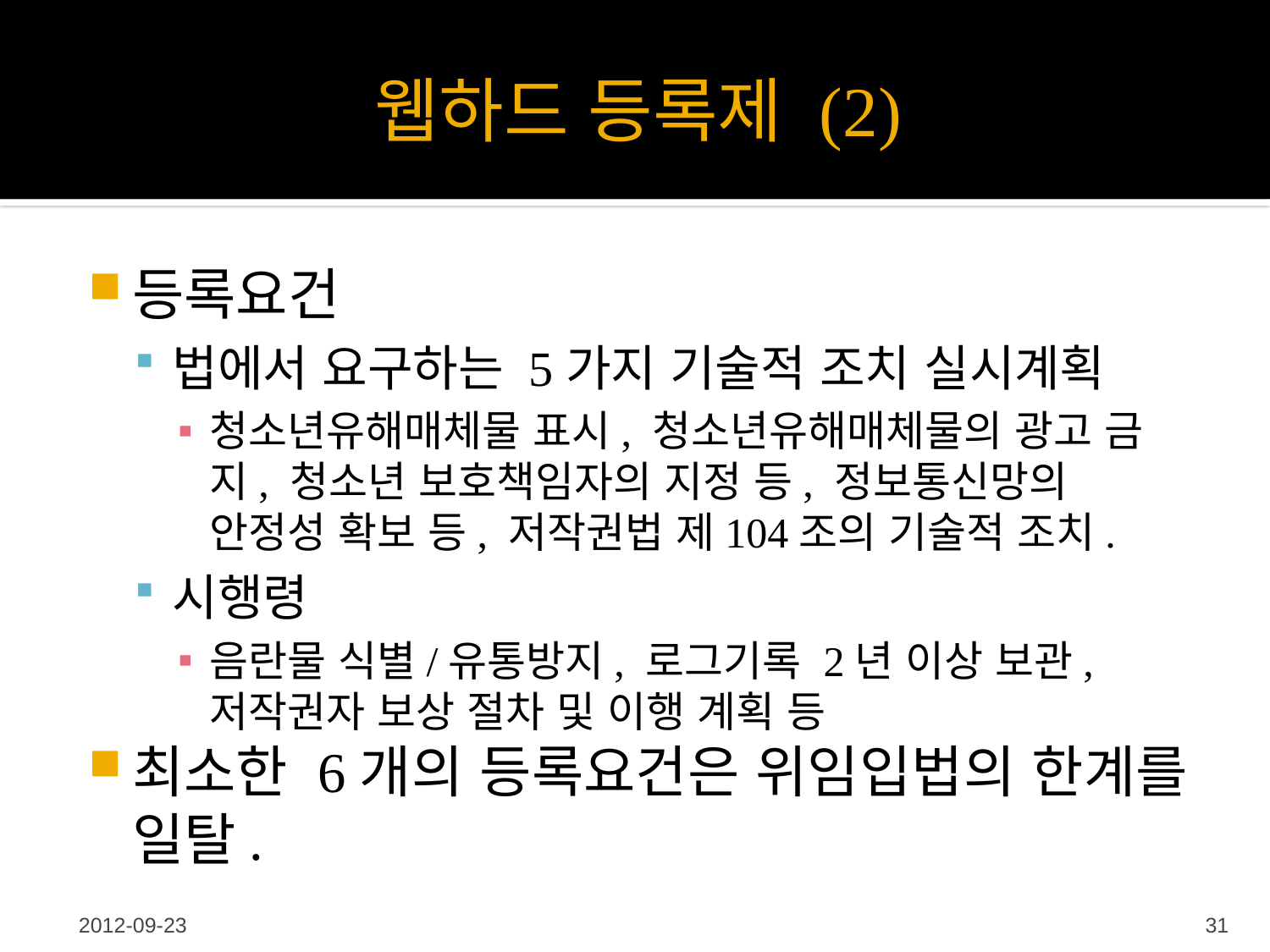

# 웹하드 등록제 (2)
등록요건
법에서 요구하는 5가지 기술적 조치 실시계획
청소년유해매체물 표시, 청소년유해매체물의 광고 금지, 청소년 보호책임자의 지정 등, 정보통신망의 안정성 확보 등, 저작권법 제104조의 기술적 조치.
시행령
음란물 식별/유통방지, 로그기록 2년 이상 보관, 저작권자 보상 절차 및 이행 계획 등
최소한 6개의 등록요건은 위임입법의 한계를 일탈.
2012-09-23
31